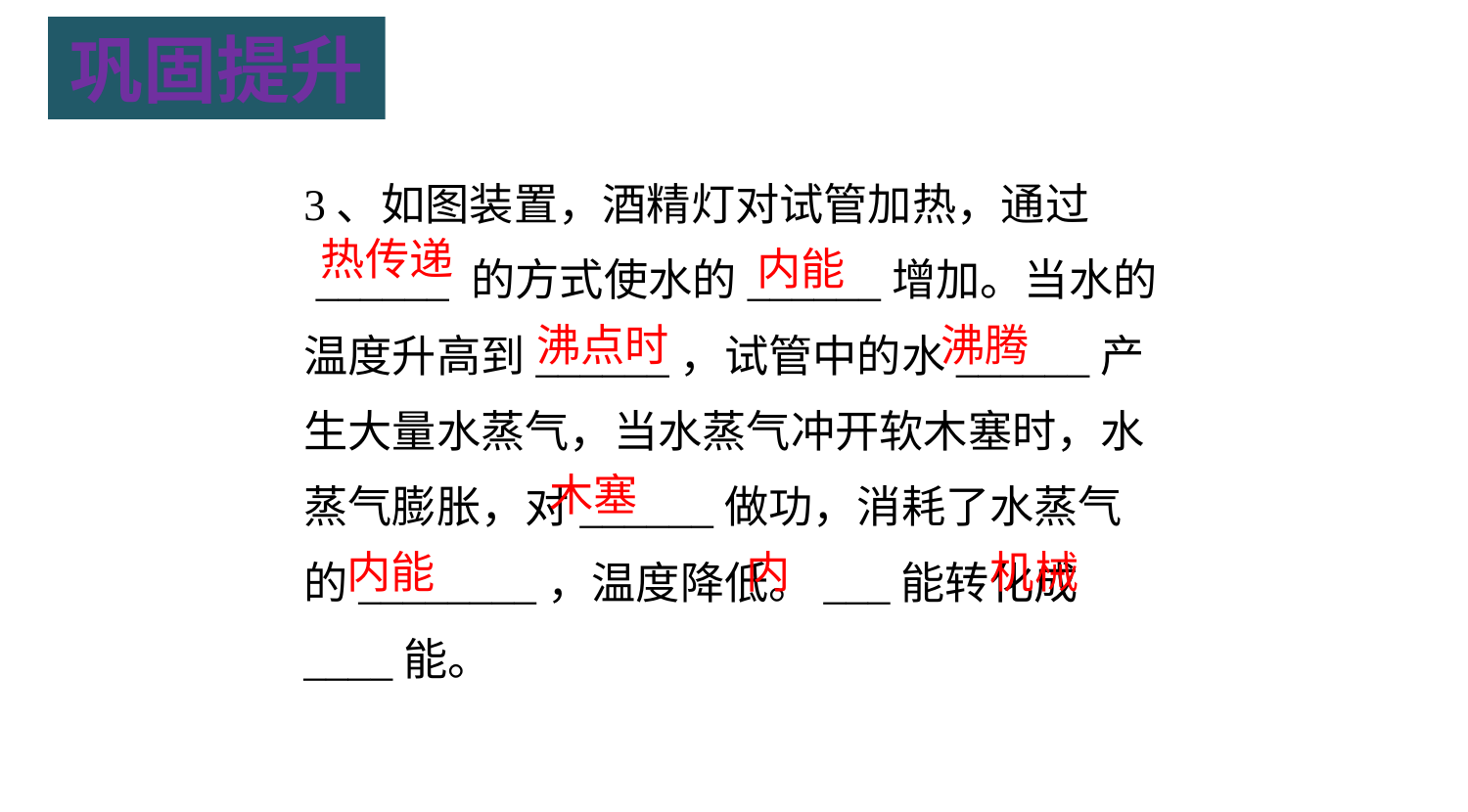

巩固提升
3、如图装置，酒精灯对试管加热，通过
 ______ 的方式使水的______增加。当水的温度升高到______，试管中的水______产生大量水蒸气，当水蒸气冲开软木塞时，水蒸气膨胀，对______做功，消耗了水蒸气的________，温度降低。___能转化成____能。
热传递
内能
沸点时                           沸腾
木塞
内能                               内
机械